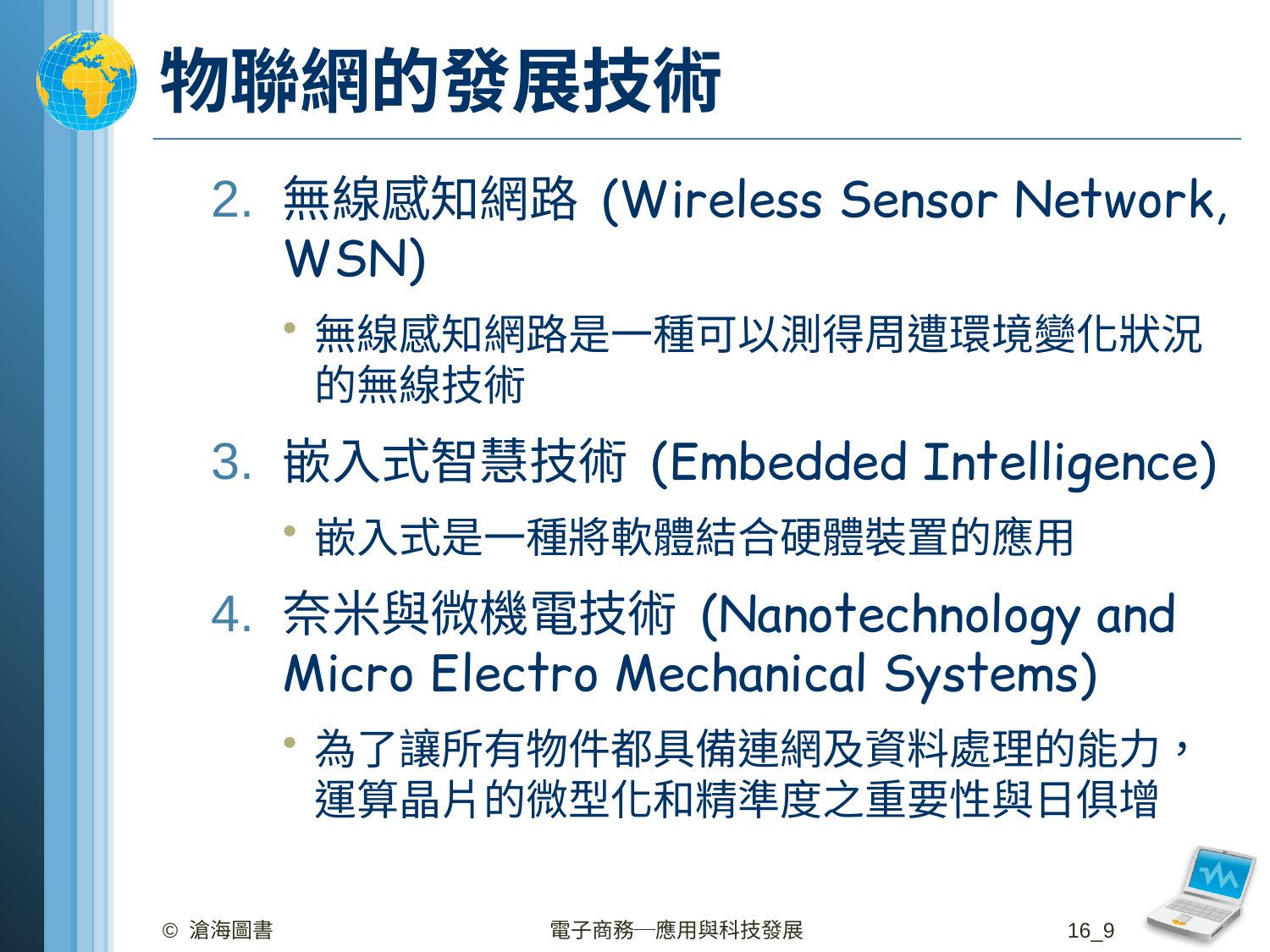

# 物聯網的發展技術
無線感知網路 (Wireless Sensor Network, WSN)
無線感知網路是一種可以測得周遭環境變化狀況的無線技術
嵌入式智慧技術 (Embedded Intelligence)
嵌入式是一種將軟體結合硬體裝置的應用
奈米與微機電技術 (Nanotechnology and Micro Electro Mechanical Systems)
為了讓所有物件都具備連網及資料處理的能力，運算晶片的微型化和精準度之重要性與日俱增
© 滄海圖書
電子商務─應用與科技發展
16_9